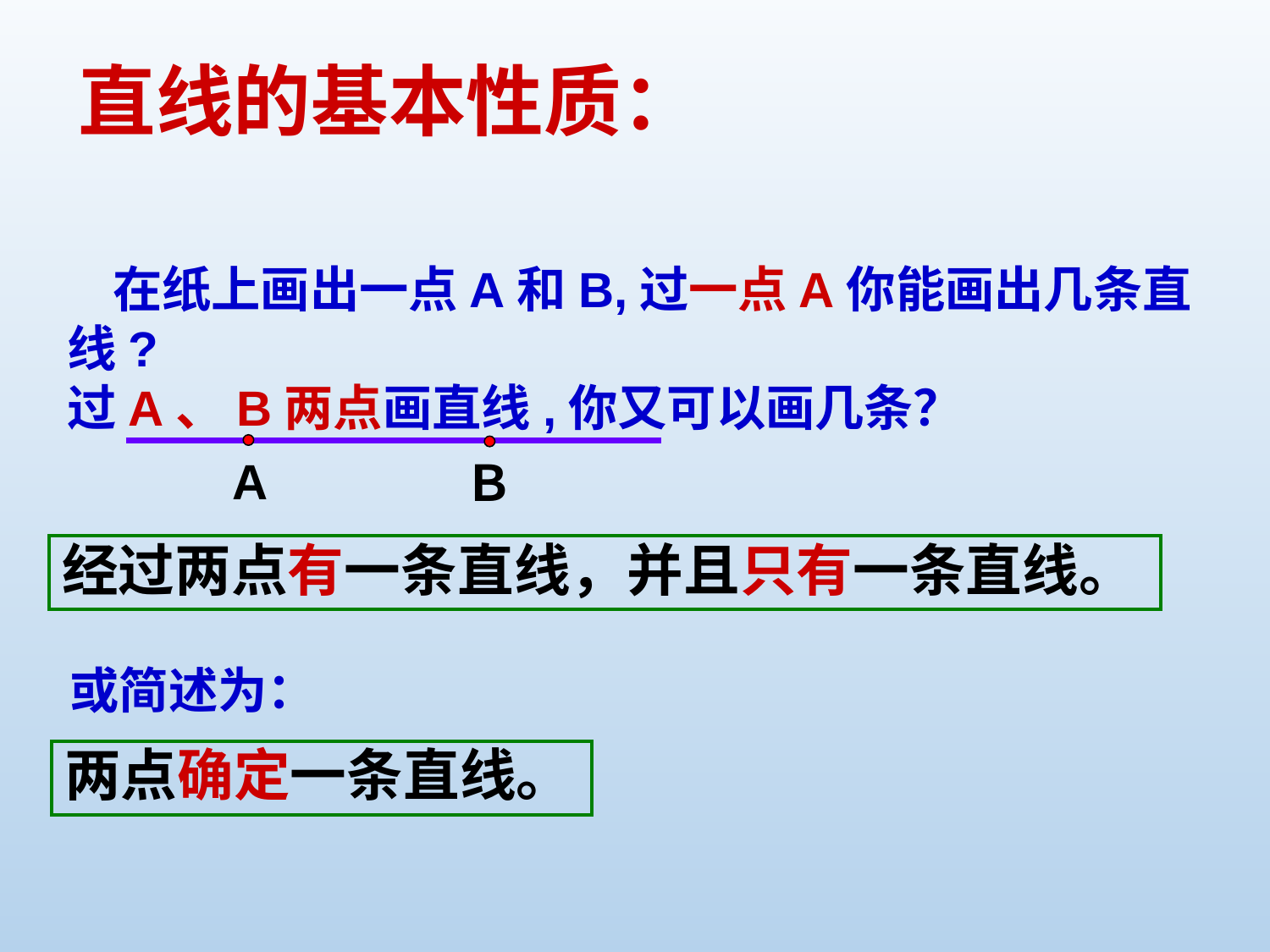

直线的基本性质：
   在纸上画出一点A和B,过一点A你能画出几条直线?
过A、B两点画直线,你又可以画几条？

A

Ｂ
经过两点有一条直线，并且只有一条直线。
或简述为：
两点确定一条直线。